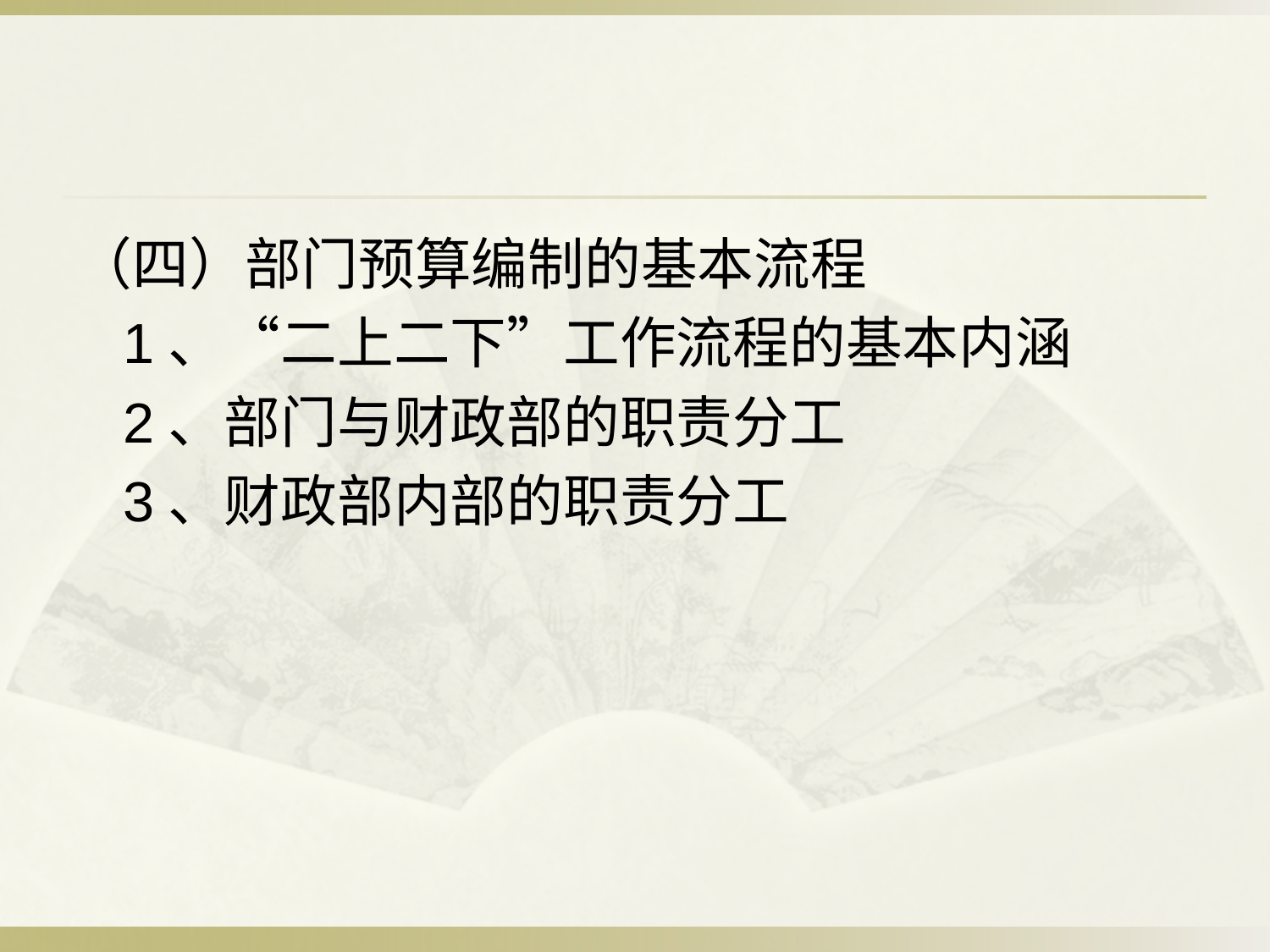

#
（四）部门预算编制的基本流程
   1、“二上二下”工作流程的基本内涵
   2、部门与财政部的职责分工
   3、财政部内部的职责分工